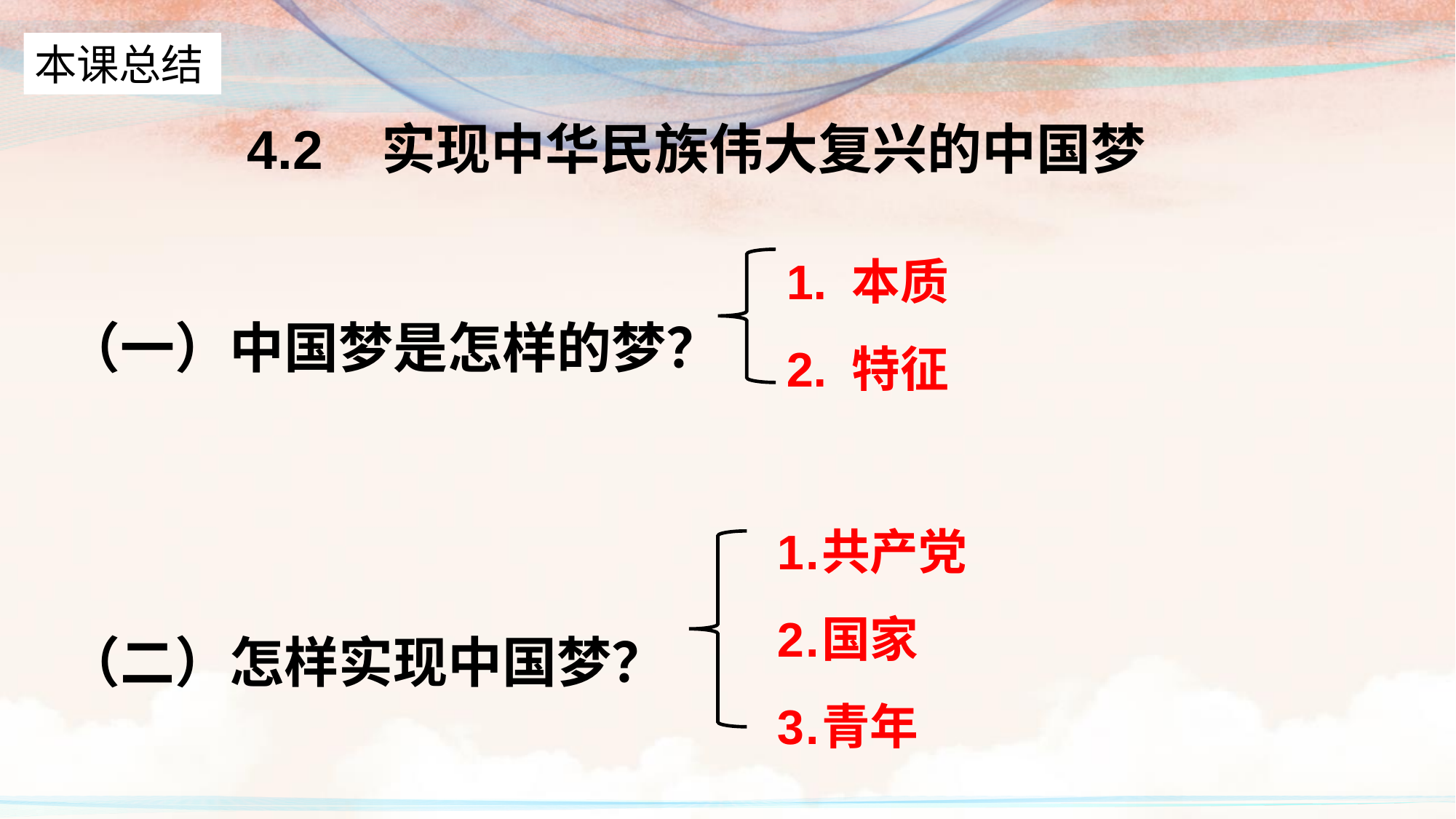

本课总结
# 4.2   实现中华民族伟大复兴的中国梦
（一）中国梦是怎样的梦？

（二）怎样实现中国梦？
1. 本质
2. 特征

共产党
国家
青年